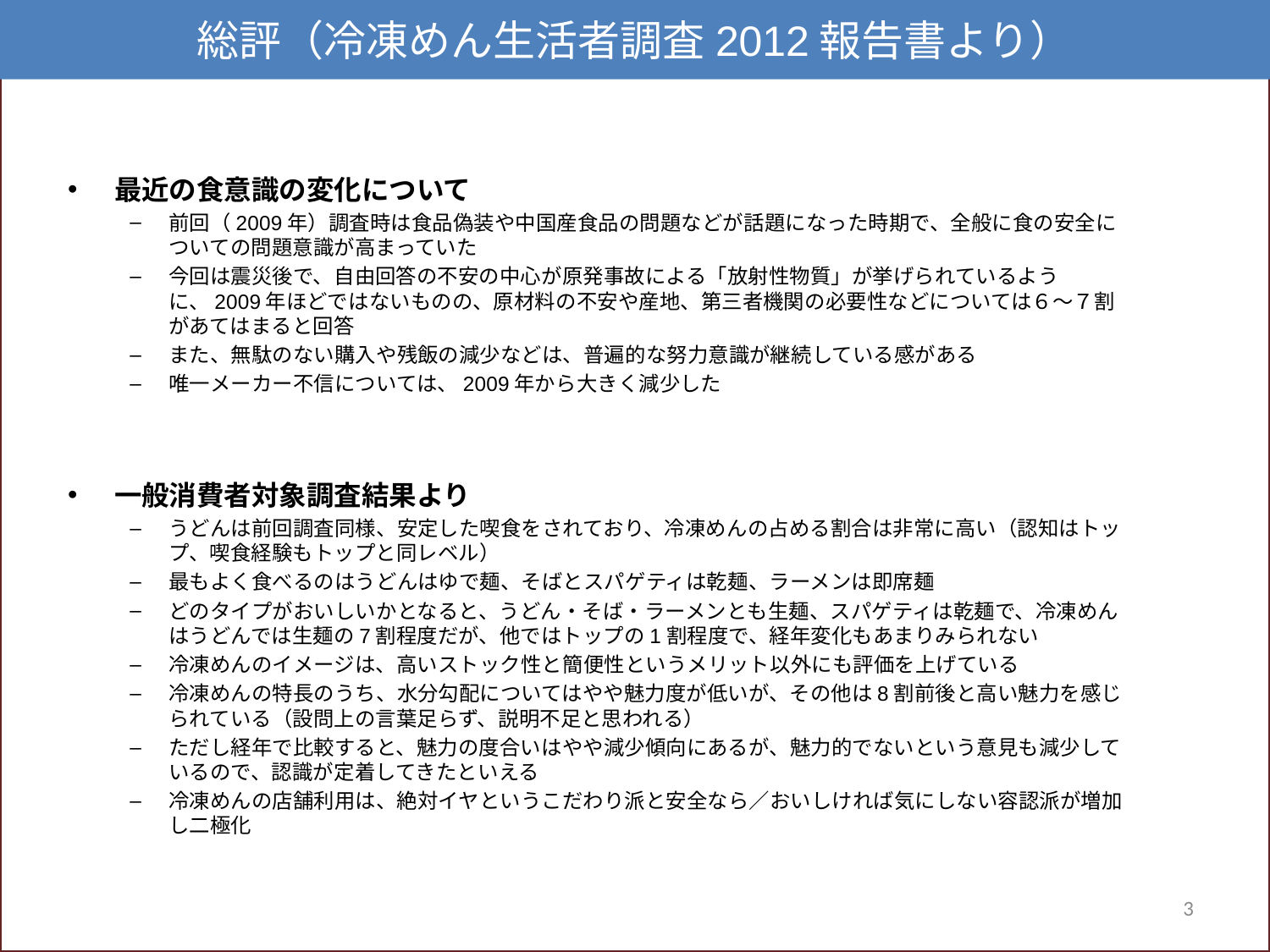

総評（冷凍めん生活者調査2012報告書より）
最近の食意識の変化について
前回（2009年）調査時は食品偽装や中国産食品の問題などが話題になった時期で、全般に食の安全についての問題意識が高まっていた
今回は震災後で、自由回答の不安の中心が原発事故による「放射性物質」が挙げられているように、2009年ほどではないものの、原材料の不安や産地、第三者機関の必要性などについては６～７割があてはまると回答
また、無駄のない購入や残飯の減少などは、普遍的な努力意識が継続している感がある
唯一メーカー不信については、2009年から大きく減少した

一般消費者対象調査結果より
うどんは前回調査同様、安定した喫食をされており、冷凍めんの占める割合は非常に高い（認知はトップ、喫食経験もトップと同レベル）
最もよく食べるのはうどんはゆで麺、そばとスパゲティは乾麺、ラーメンは即席麺
どのタイプがおいしいかとなると、うどん・そば・ラーメンとも生麺、スパゲティは乾麺で、冷凍めんはうどんでは生麺の7割程度だが、他ではトップの1割程度で、経年変化もあまりみられない
冷凍めんのイメージは、高いストック性と簡便性というメリット以外にも評価を上げている
冷凍めんの特長のうち、水分勾配についてはやや魅力度が低いが、その他は8割前後と高い魅力を感じられている（設問上の言葉足らず、説明不足と思われる）
ただし経年で比較すると、魅力の度合いはやや減少傾向にあるが、魅力的でないという意見も減少しているので、認識が定着してきたといえる
冷凍めんの店舗利用は、絶対イヤというこだわり派と安全なら／おいしければ気にしない容認派が増加し二極化
3